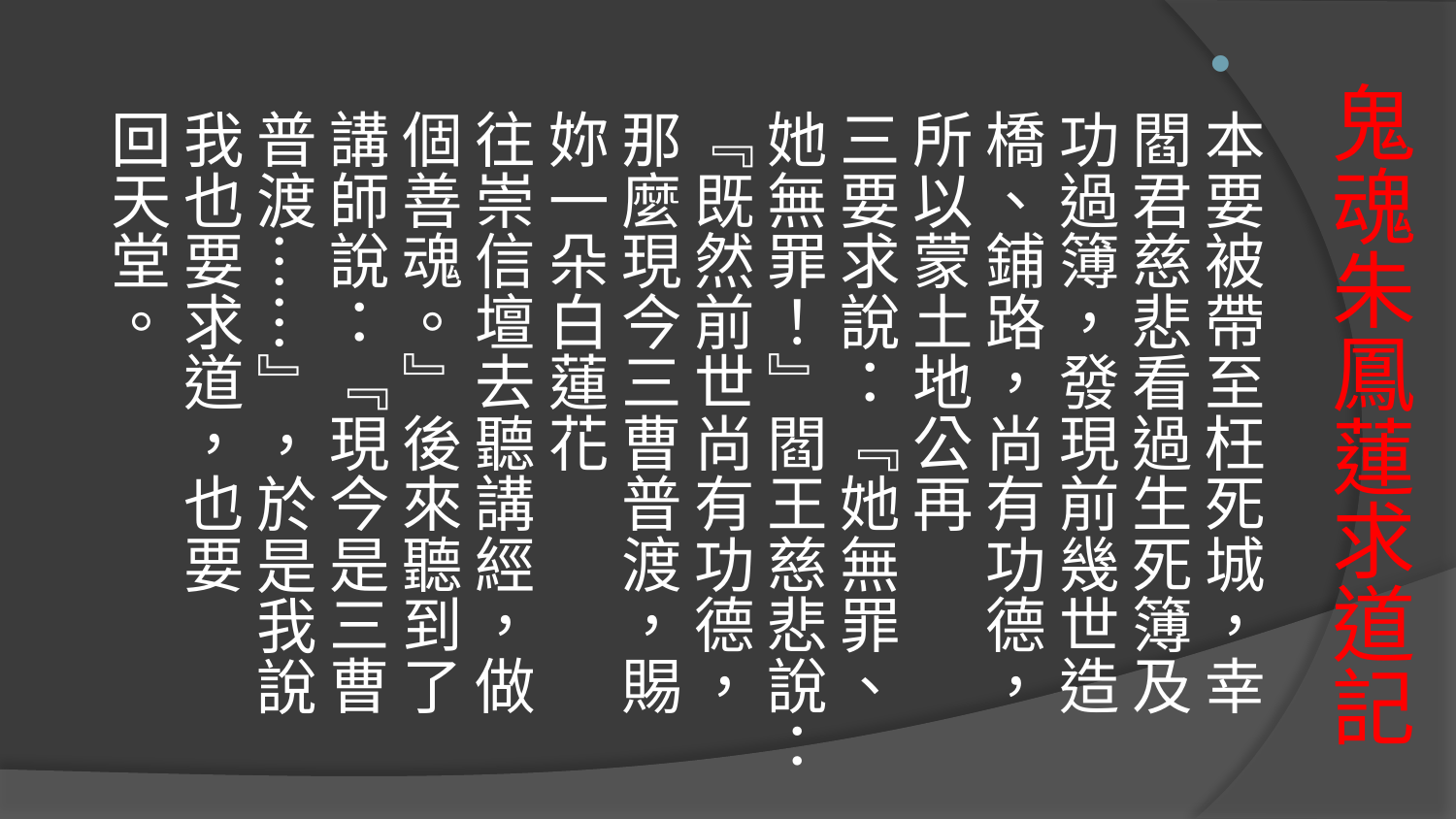

本要被帶至枉死城，幸閻君慈悲看過生死簿及功過簿，發現前幾世造橋、鋪路，尚有功德，所以蒙土地公再
三要求說：『她無罪、她無罪！』閻王慈悲說：『既然前世尚有功德，那麼現今三曹普渡，賜妳一朵白蓮花
往崇信壇去聽講經，做個善魂。』後來聽到了講師說：『現今是三曹普渡……』，於是我說我也要求道，也要
回天堂。

# 鬼魂朱鳳蓮求道記